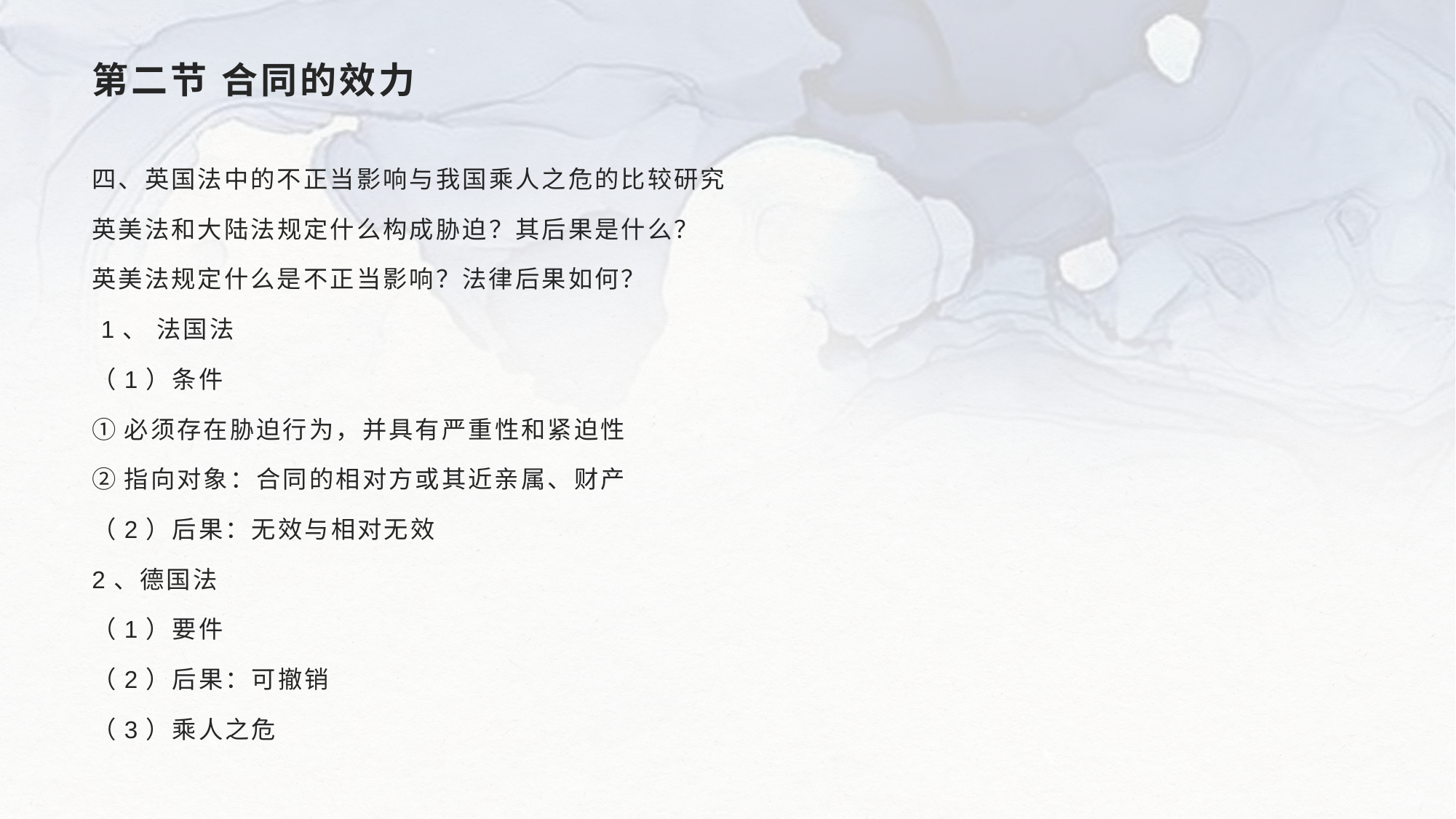

# 第二节 合同的效力

四、英国法中的不正当影响与我国乘人之危的比较研究
英美法和大陆法规定什么构成胁迫？其后果是什么？
英美法规定什么是不正当影响？法律后果如何？
 1、 法国法
（1）条件
①必须存在胁迫行为，并具有严重性和紧迫性
②指向对象：合同的相对方或其近亲属、财产
（2）后果：无效与相对无效
2、德国法
（1）要件
（2）后果：可撤销
（3）乘人之危